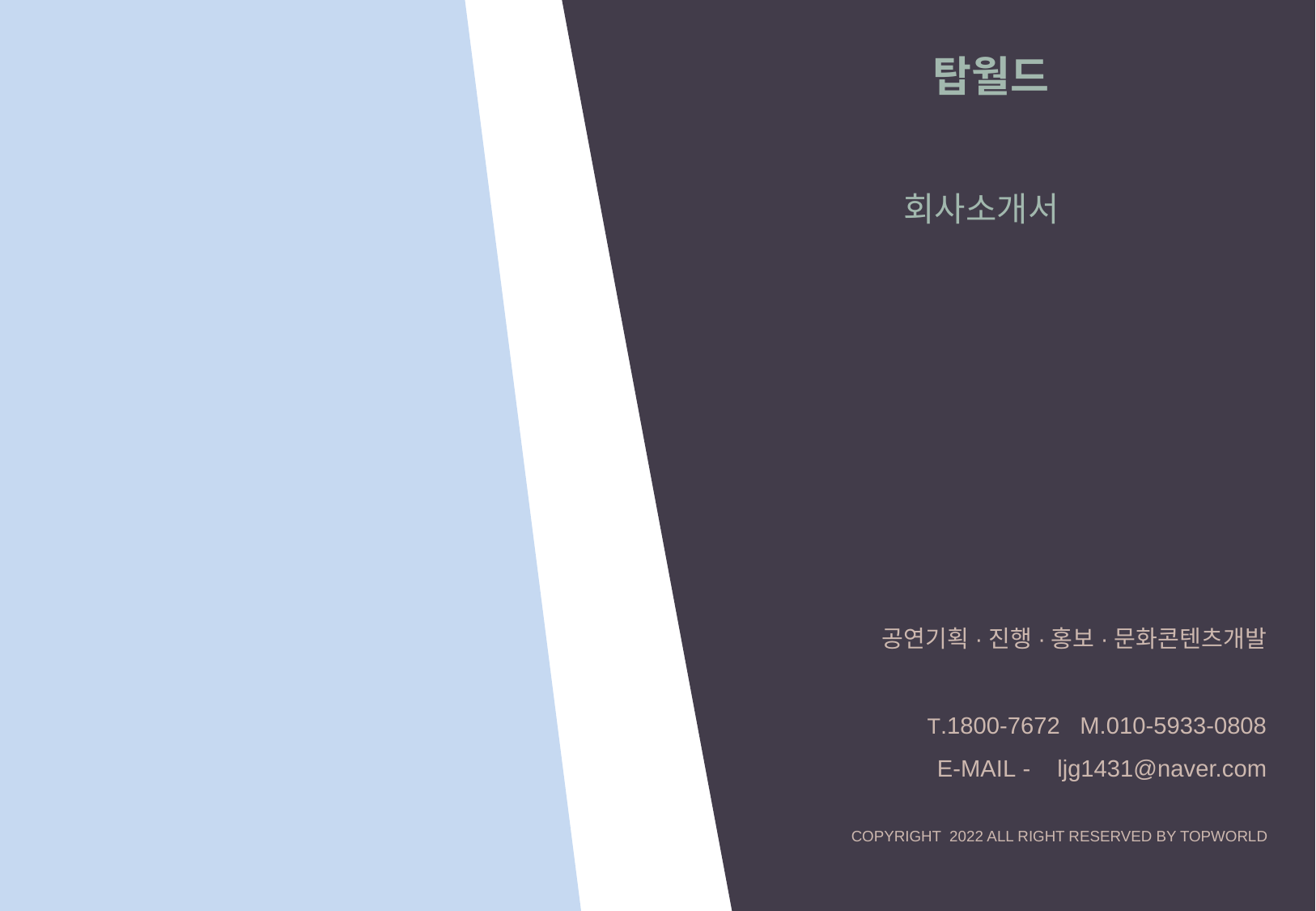

탑월드
	TOPWORLD
회사소개서

공연기획·진행·홍보·문화콘텐츠개발
T.1800-7672   M.010-5933-0808
E-MAIL -    ljg1431@naver.com
COPYRIGHT  2022 ALL RIGHT RESERVED BY TOPWORLD